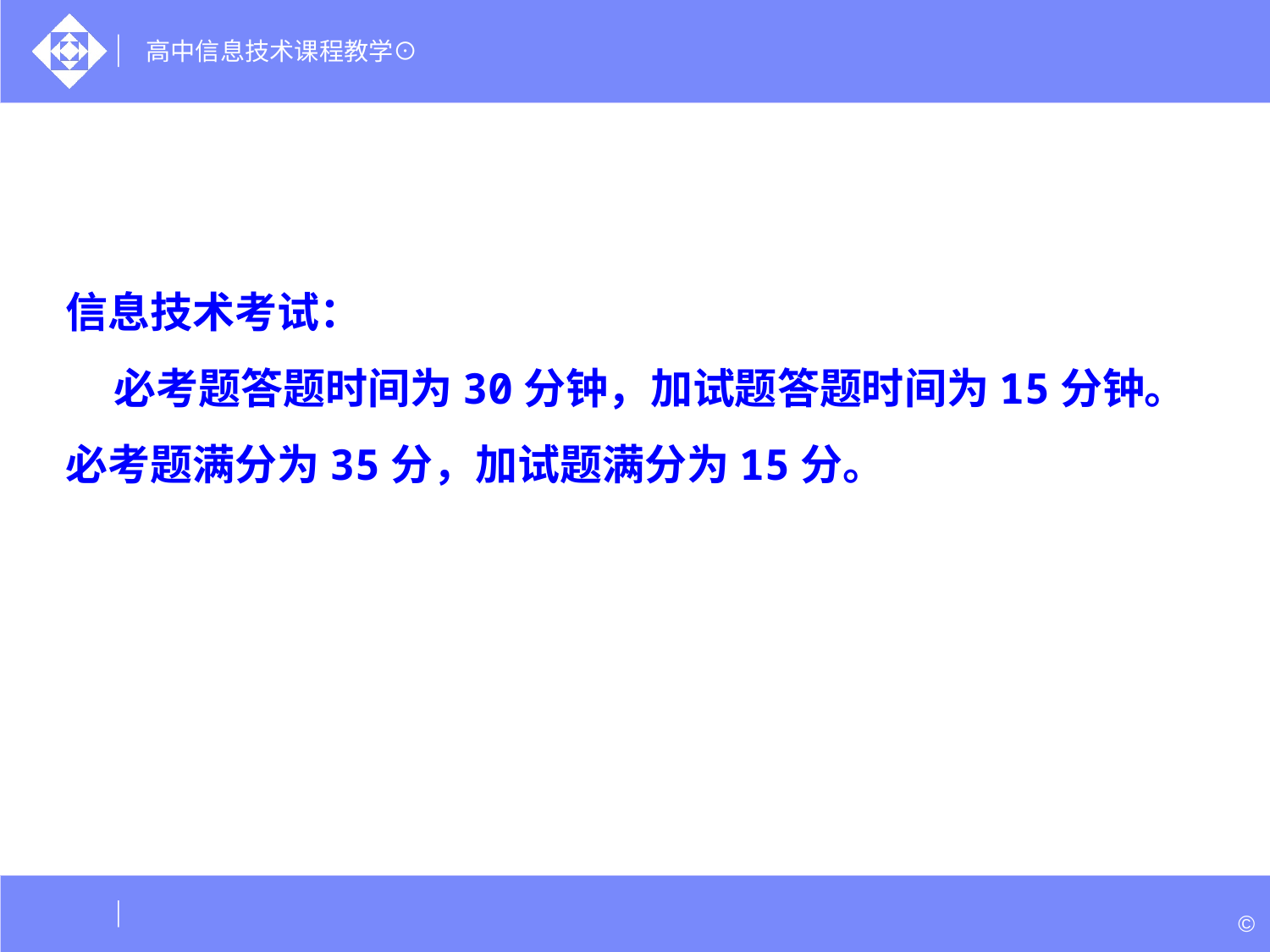

信息技术考试：
    必考题答题时间为30分钟，加试题答题时间为15分钟。必考题满分为35分，加试题满分为15分。